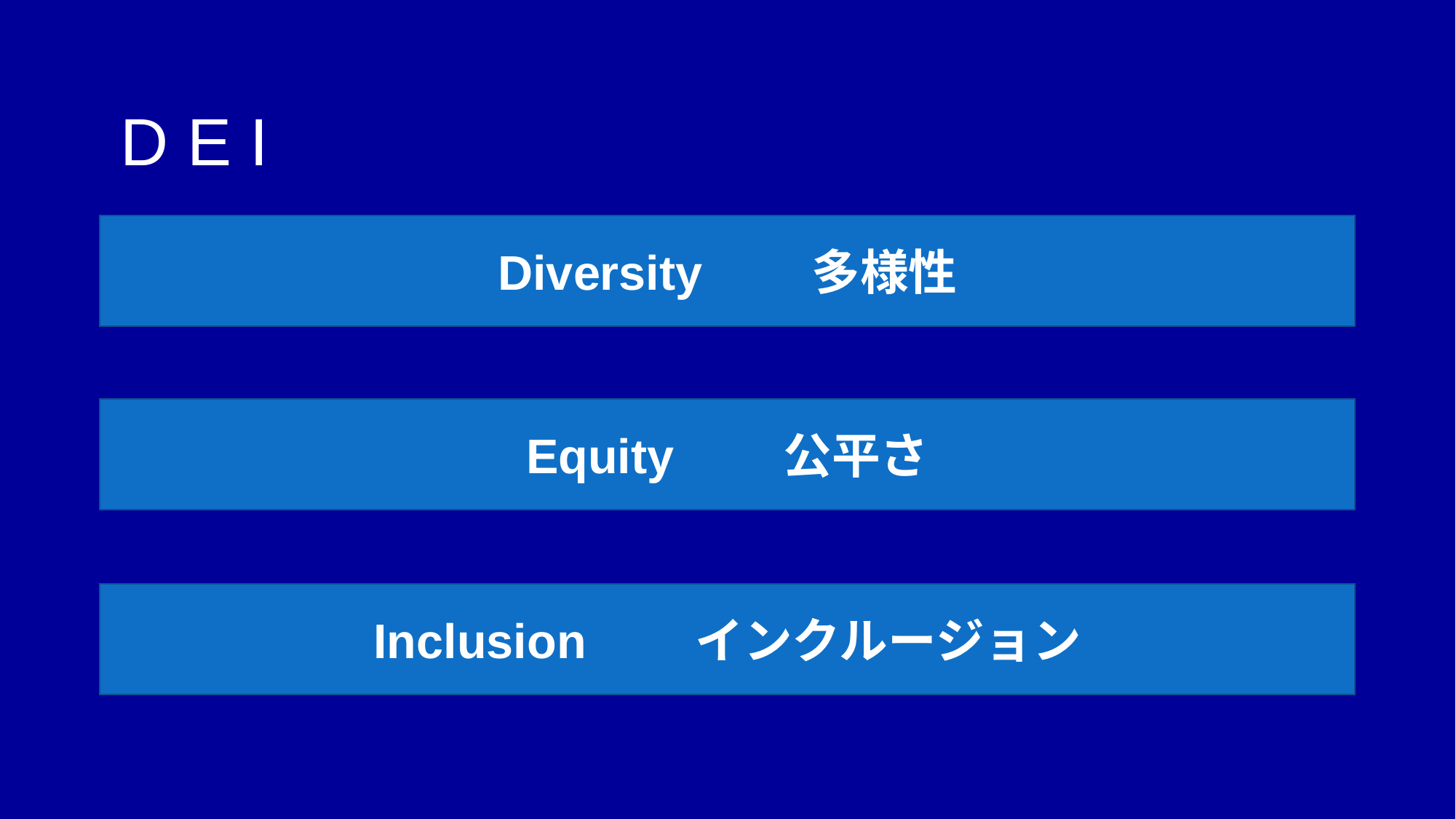

# D E I
Diversity　　多様性
Equity　　公平さ
Inclusion　　インクルージョン